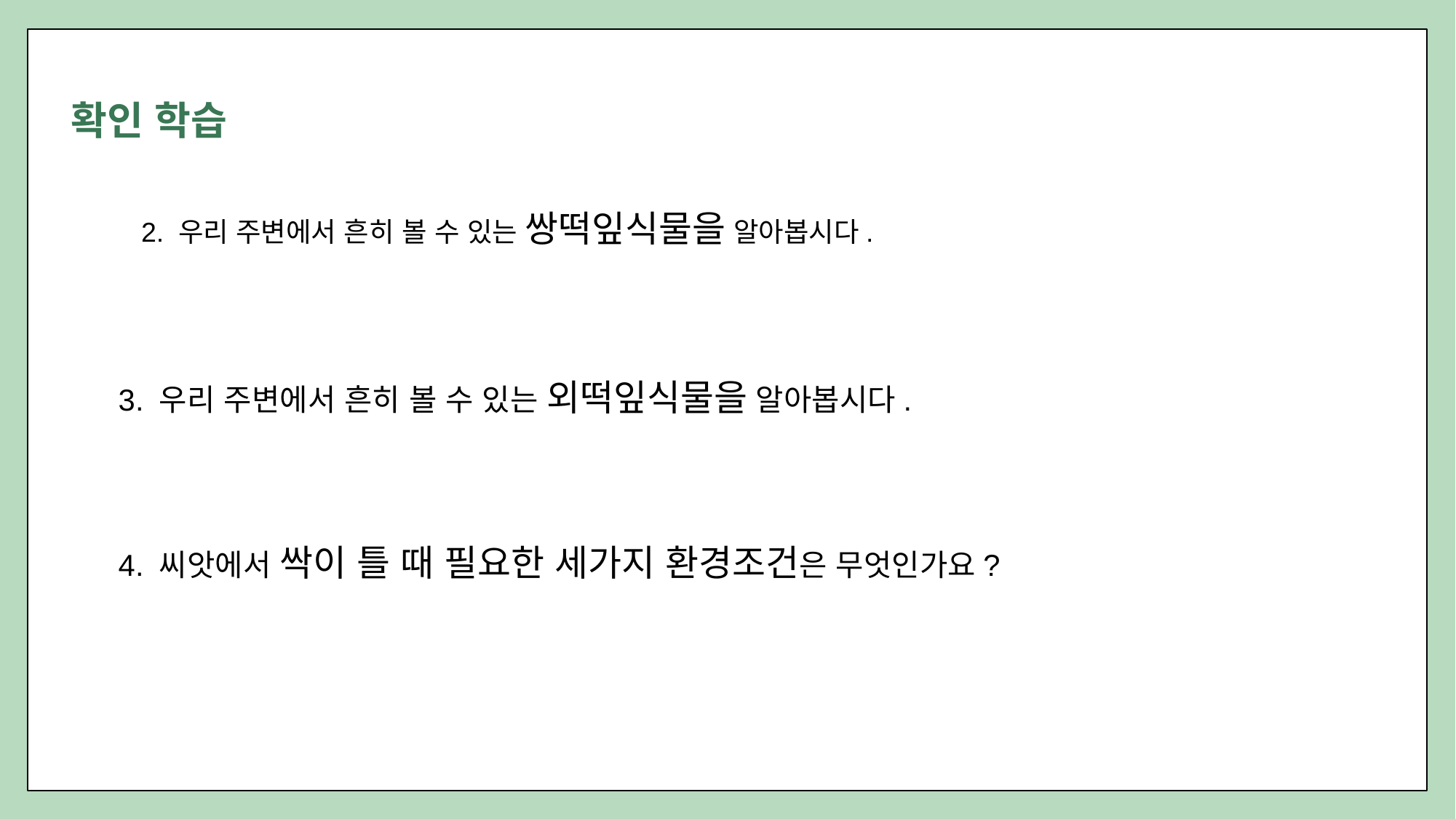

확인 학습
 2. 우리 주변에서 흔히 볼 수 있는 쌍떡잎식물을 알아봅시다.
3. 우리 주변에서 흔히 볼 수 있는 외떡잎식물을 알아봅시다.
4. 씨앗에서 싹이 틀 때 필요한 세가지 환경조건은 무엇인가요?